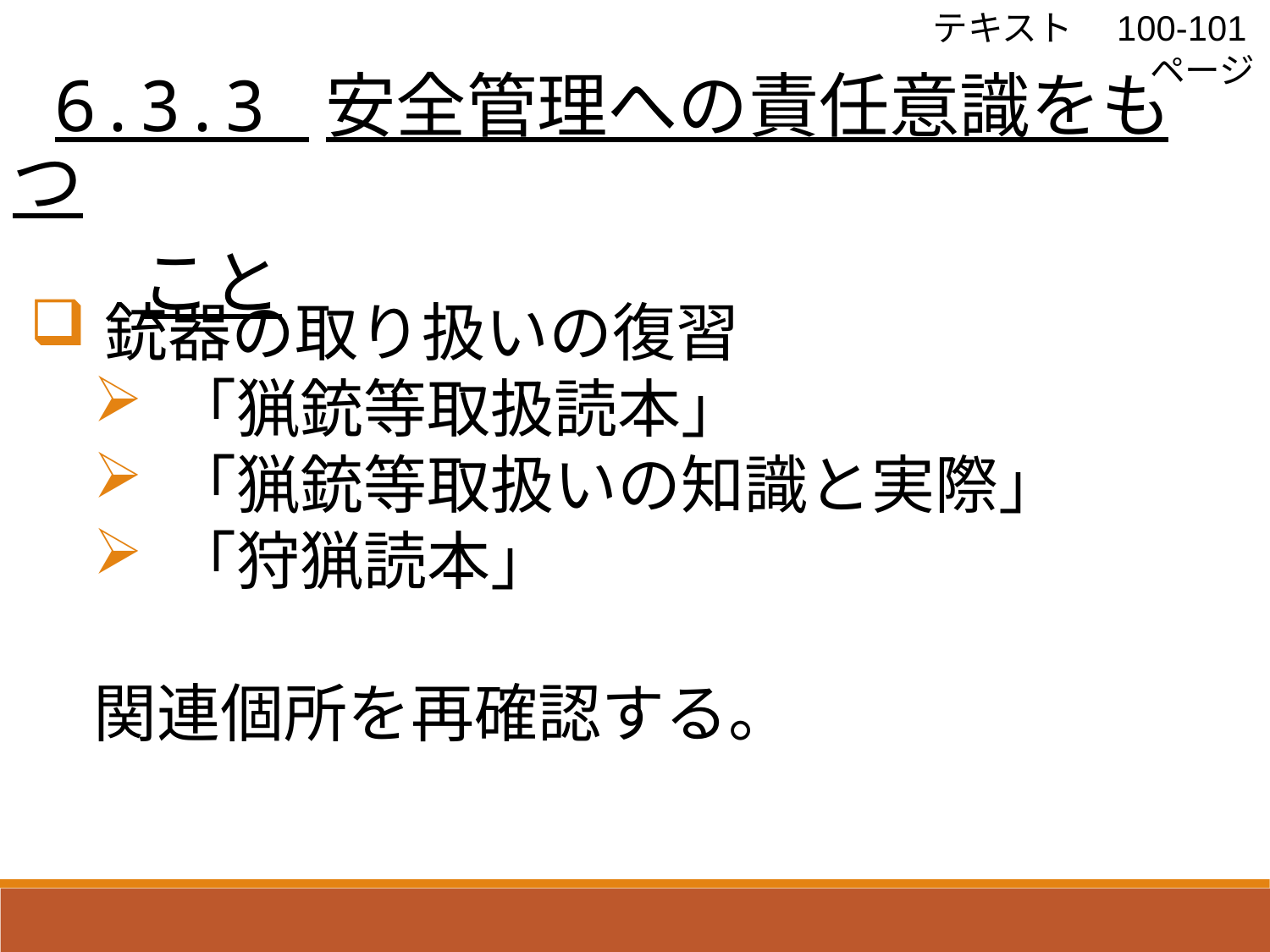

テキスト　100-101ページ
 6.3.3 安全管理への責任意識をもつ
       こと
銃器の取り扱いの復習
「猟銃等取扱読本」
「猟銃等取扱いの知識と実際」
「狩猟読本」

　関連個所を再確認する。